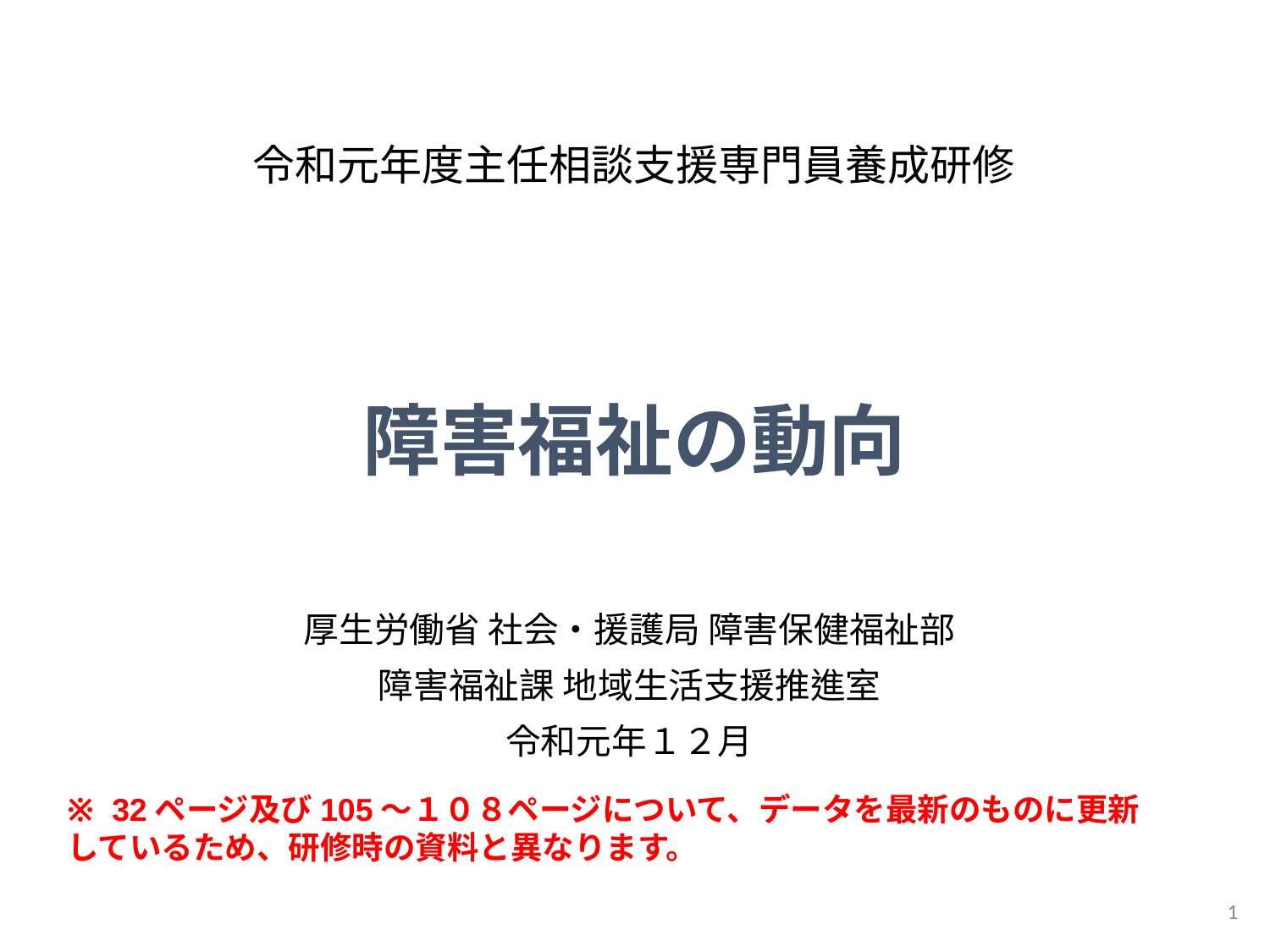

# 令和元年度主任相談支援専門員養成研修
障害福祉の動向
厚生労働省 社会・援護局 障害保健福祉部
障害福祉課 地域生活支援推進室
令和元年１２月

※  32ページ及び105～１０８ページについて、データを最新のものに更新しているため、研修時の資料と異なります。
1